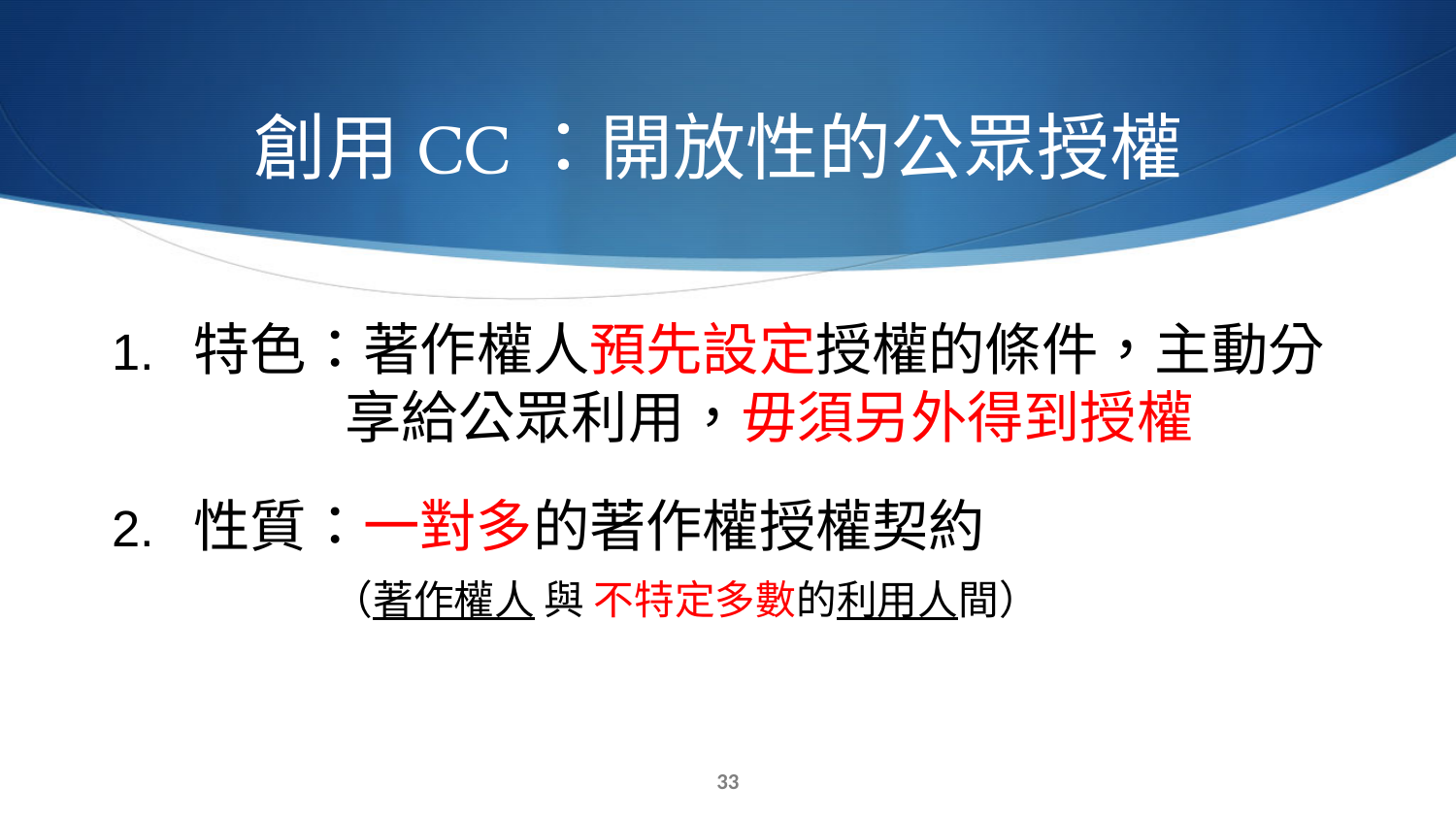

# 創用CC：開放性的公眾授權
特色：著作權人預先設定授權的條件，主動分
            享給公眾利用，毋須另外得到授權
性質：一對多的著作權授權契約
           （著作權人 與 不特定多數的利用人間）

33